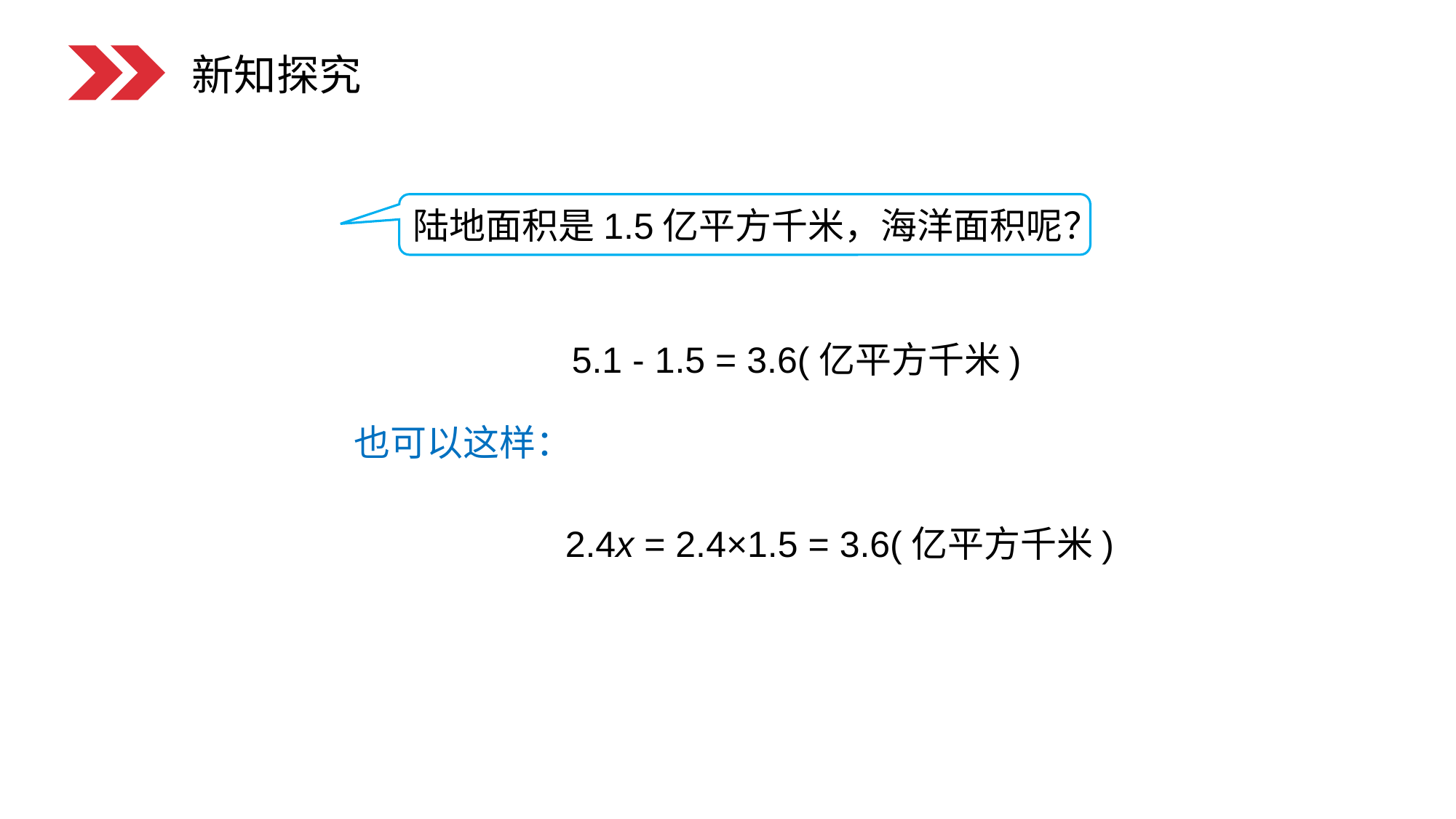

新知探究
陆地面积是1.5亿平方千米，海洋面积呢？
5.1 - 1.5 = 3.6(亿平方千米)
也可以这样：
2.4x = 2.4×1.5 = 3.6(亿平方千米)